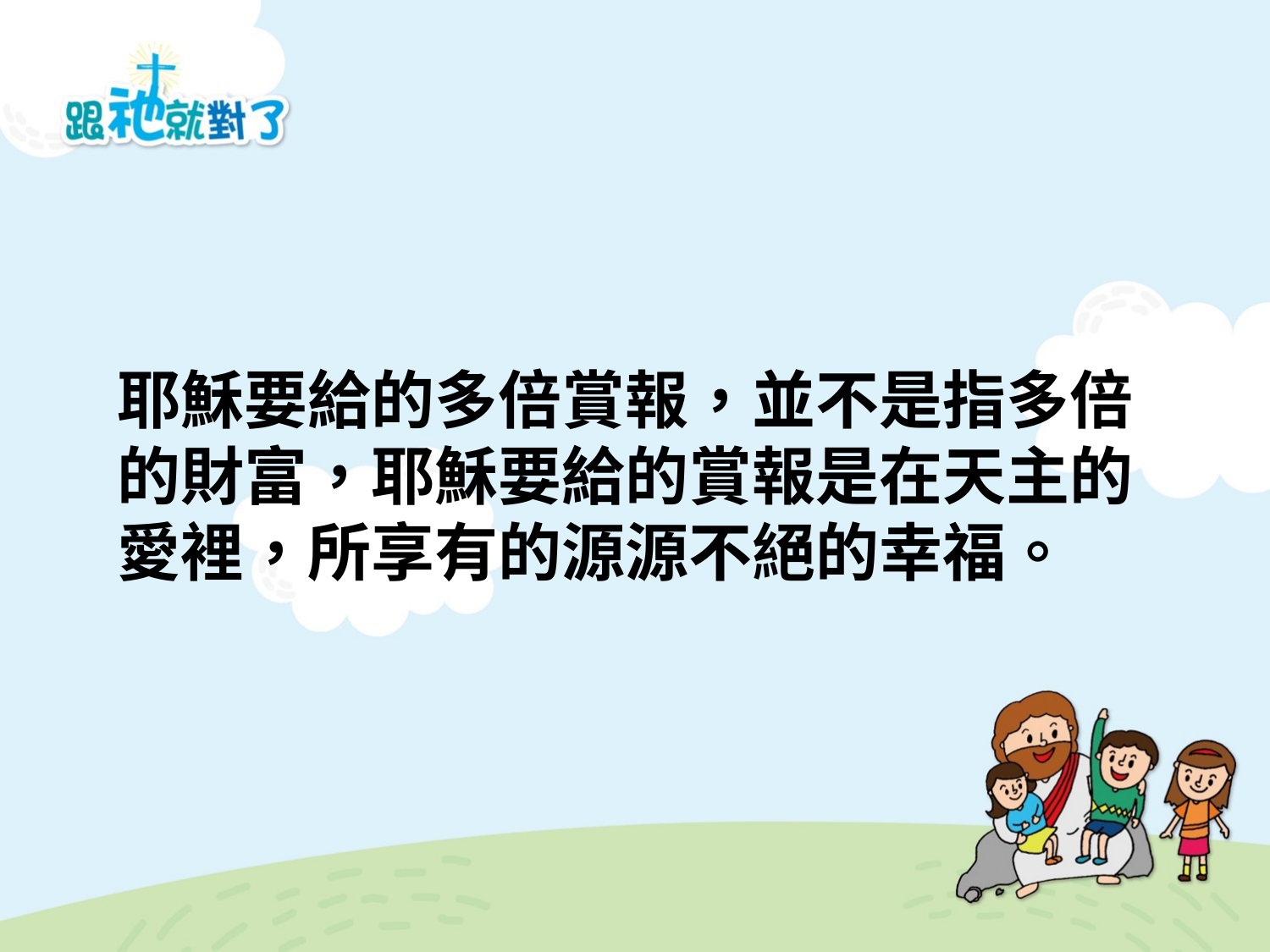

耶穌要給的多倍賞報，並不是指多倍的財富，耶穌要給的賞報是在天主的愛裡，所享有的源源不絕的幸福。